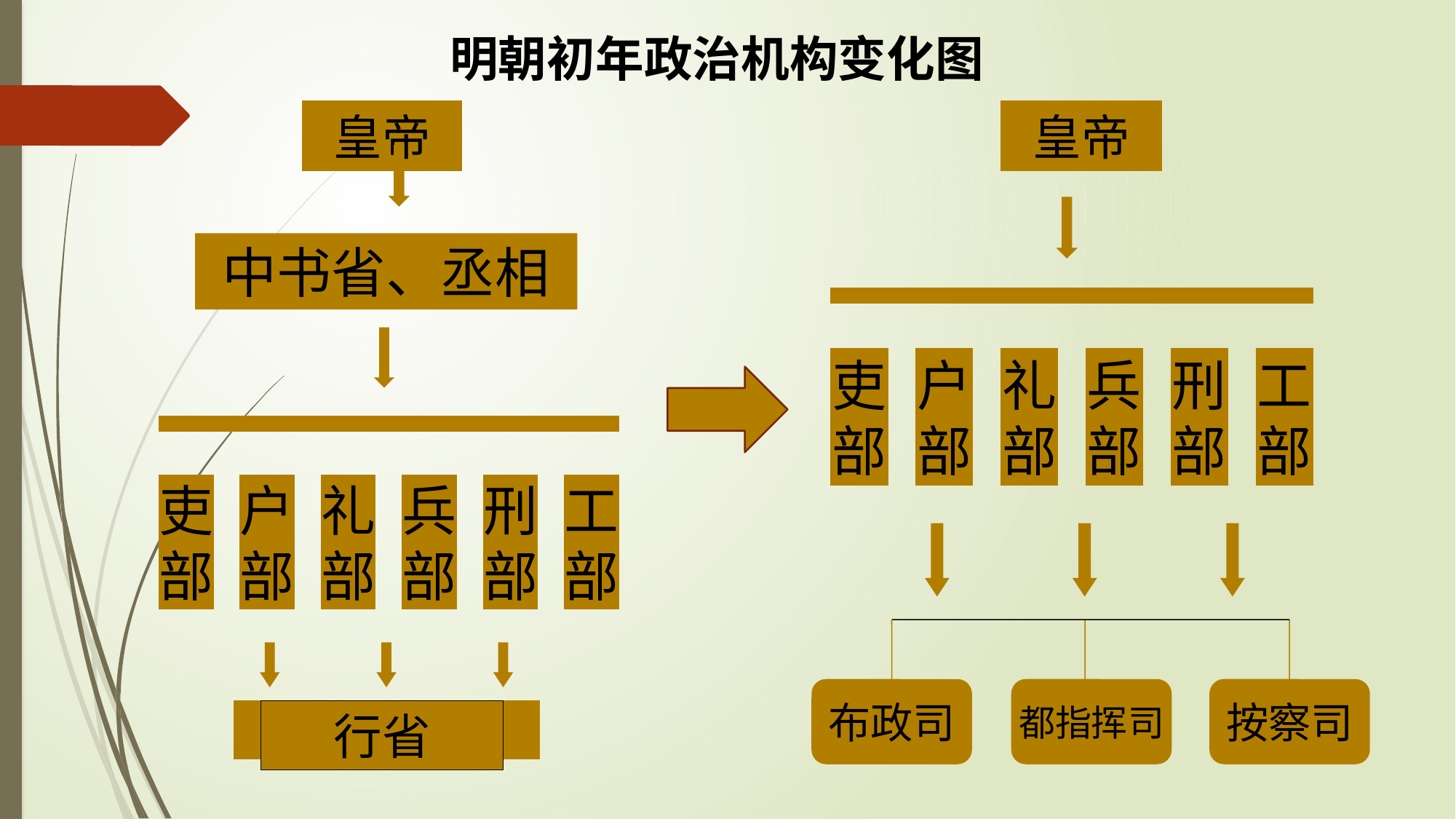

明朝初年政治机构变化图
皇帝
中书省、丞相

吏
部

户
部

礼
部

兵
部

刑
部

工
部

行省
皇帝

吏
部

户
部

礼
部

兵
部

刑
部

工
部

布政司
都指挥司
按察司